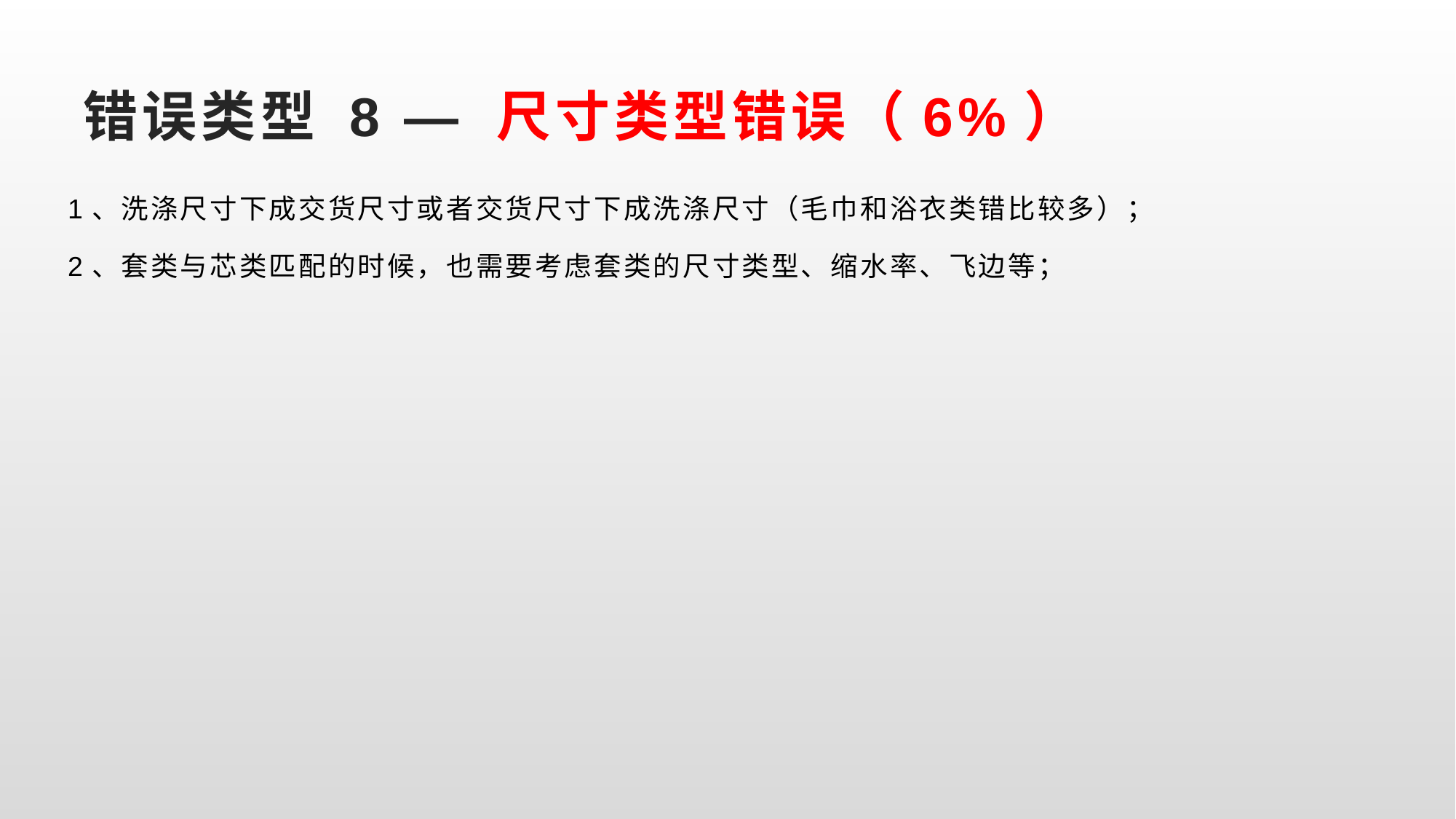

# 错误类型 8 — 尺寸类型错误（6%）
1、洗涤尺寸下成交货尺寸或者交货尺寸下成洗涤尺寸（毛巾和浴衣类错比较多）；
2、套类与芯类匹配的时候，也需要考虑套类的尺寸类型、缩水率、飞边等；
48